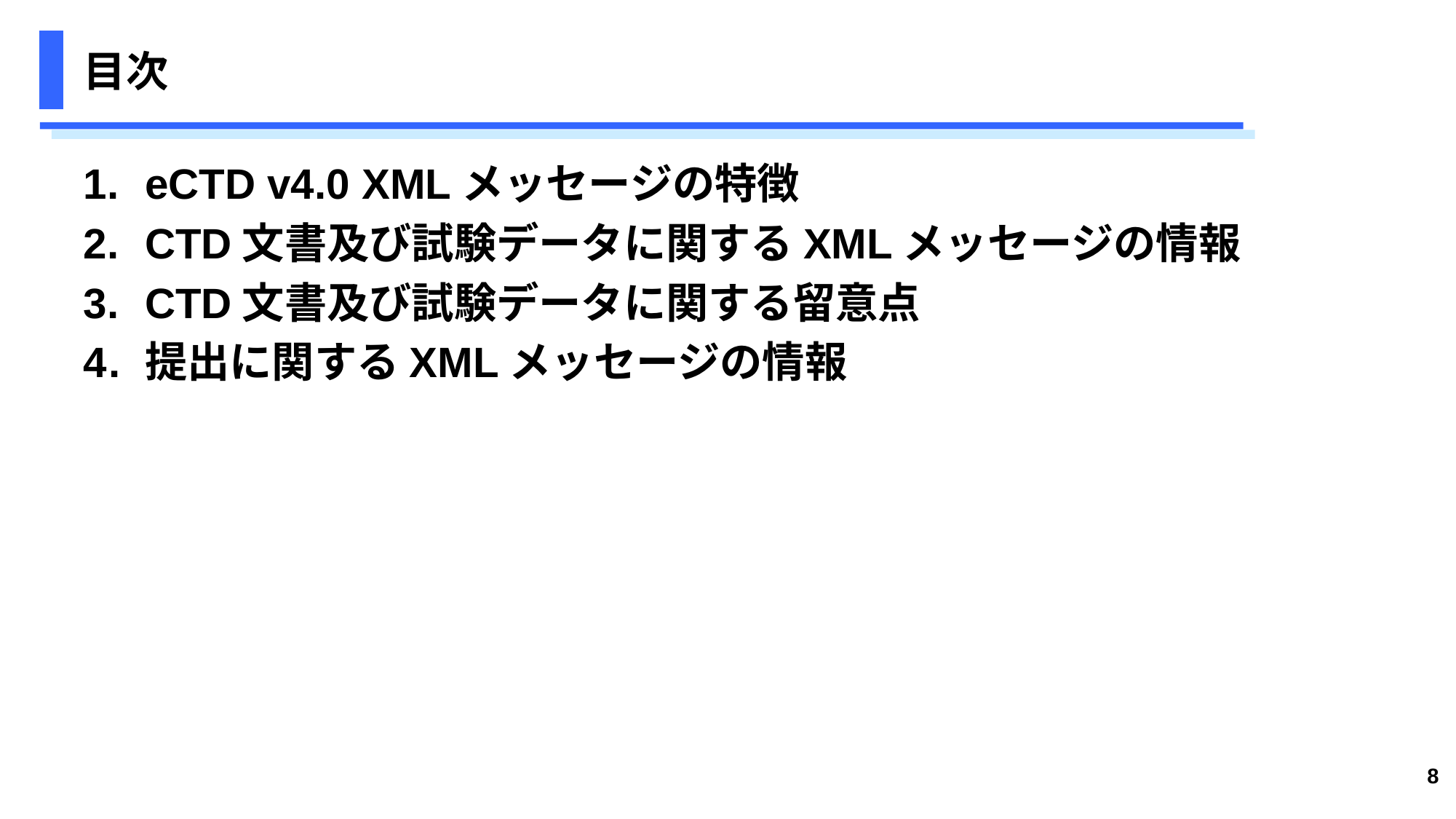

# 目次
eCTD v4.0 XMLメッセージの特徴
CTD文書及び試験データに関するXMLメッセージの情報
CTD文書及び試験データに関する留意点
提出に関するXMLメッセージの情報

8